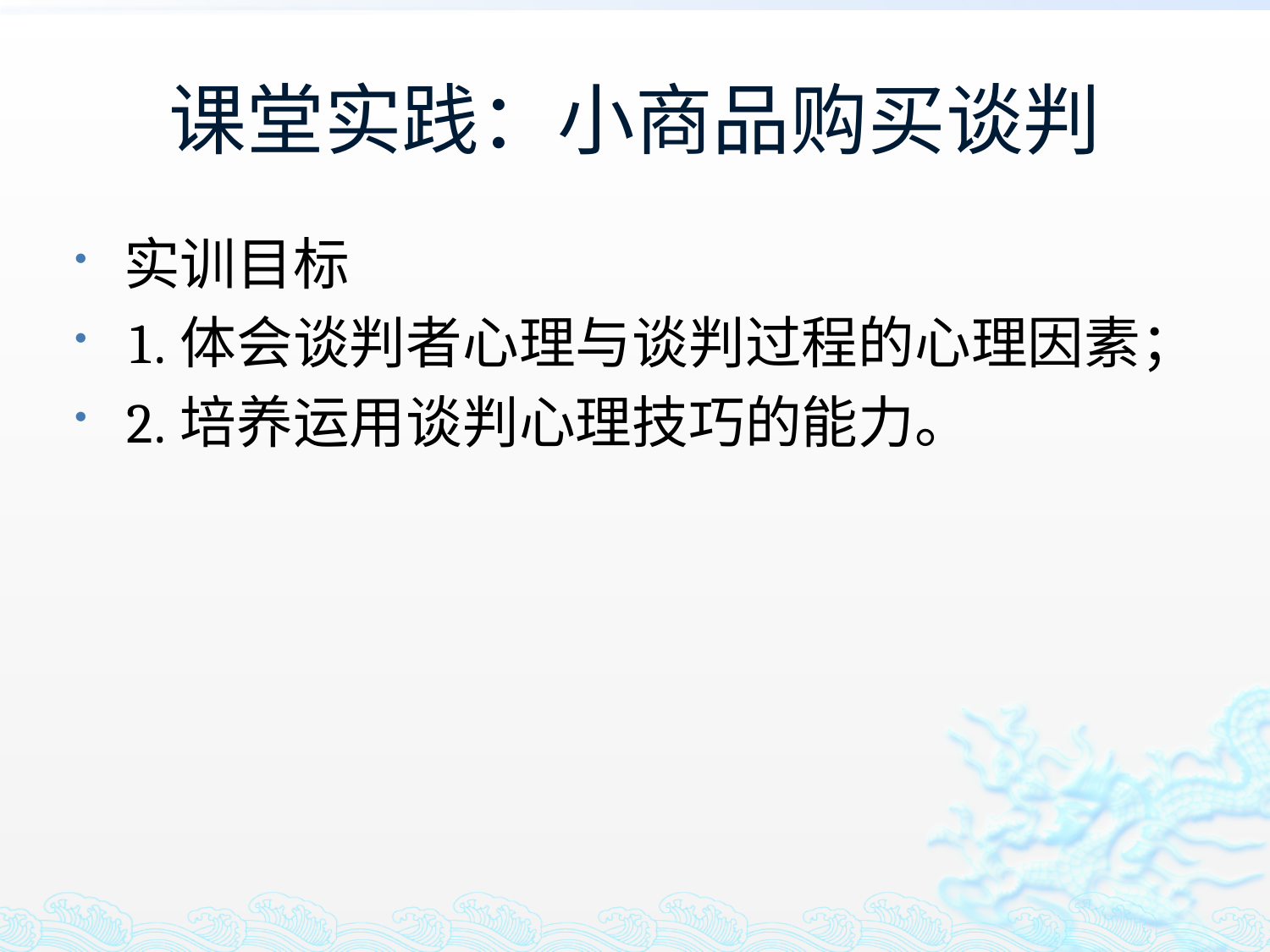

# 课堂实践：小商品购买谈判
实训目标
1.体会谈判者心理与谈判过程的心理因素；
2.培养运用谈判心理技巧的能力。